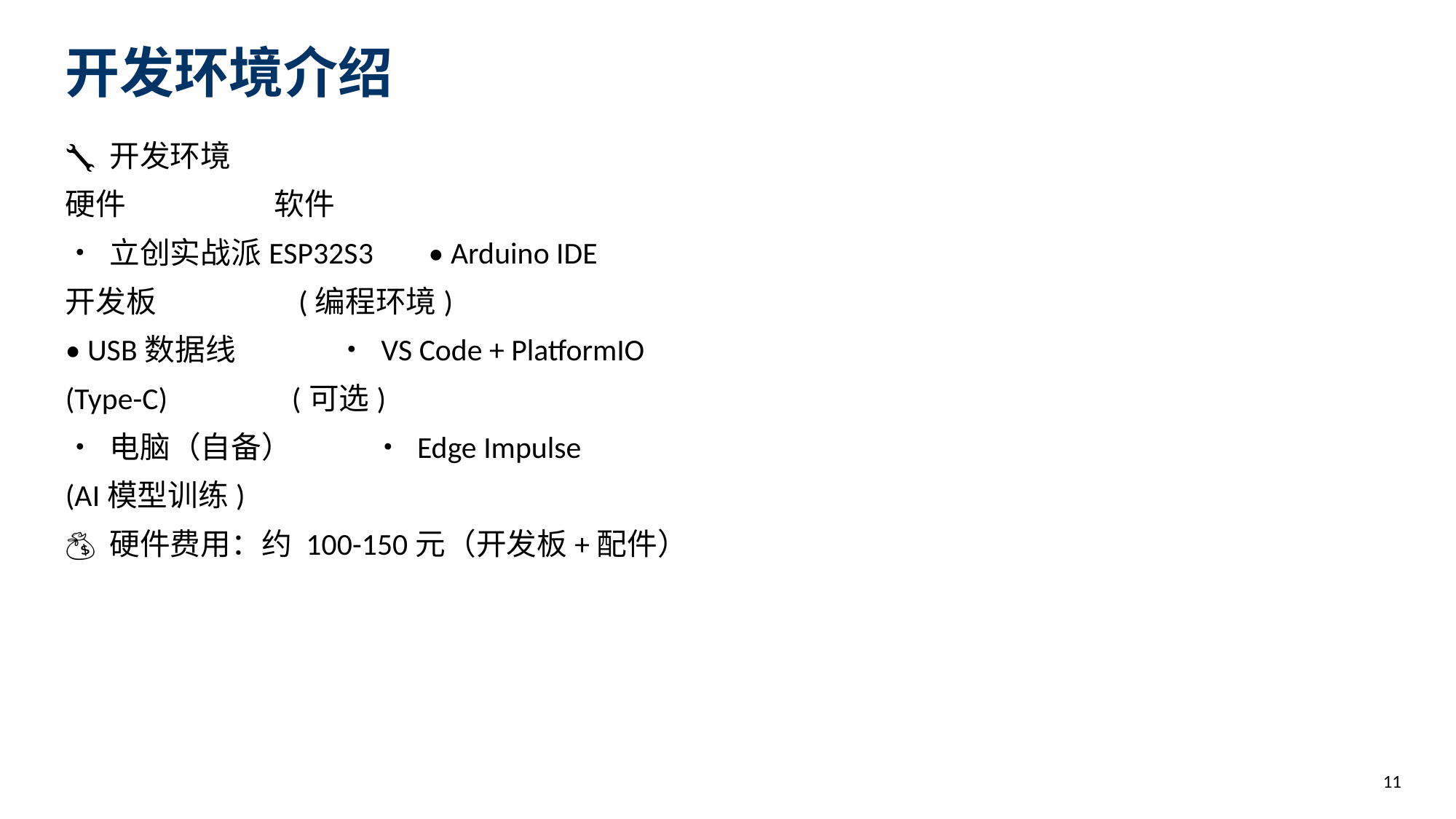

开发环境介绍
🔧 开发环境
硬件                      软件
• 立创实战派ESP32S3        • Arduino IDE
开发板                    (编程环境)
• USB数据线               • VS Code + PlatformIO
(Type-C)                  (可选)
• 电脑（自备）            • Edge Impulse
(AI模型训练)
💰 硬件费用：约 100-150元（开发板+配件）
11